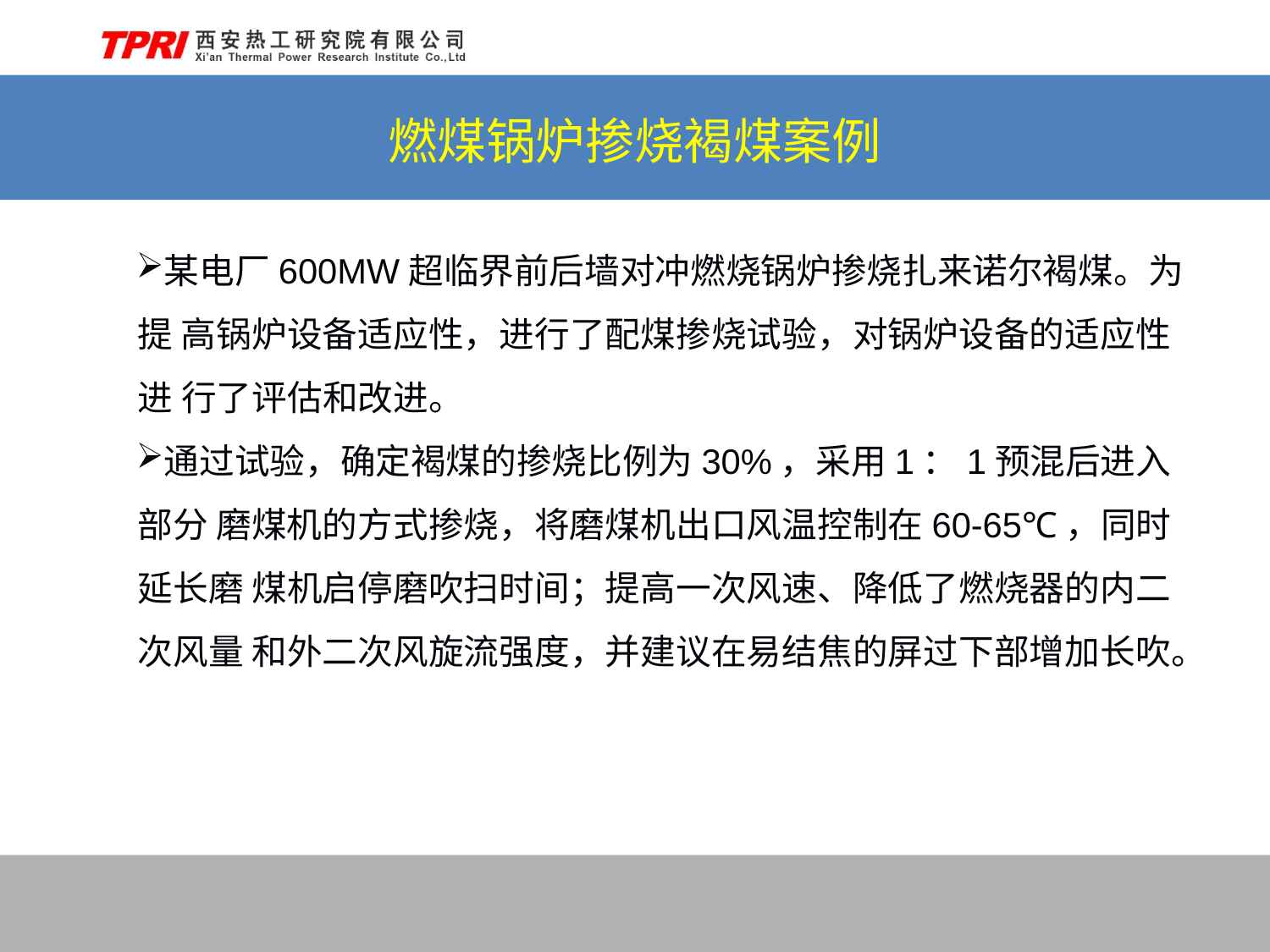

# 燃煤锅炉掺烧褐煤案例
某电厂600MW超临界前后墙对冲燃烧锅炉掺烧扎来诺尔褐煤。为提 高锅炉设备适应性，进行了配煤掺烧试验，对锅炉设备的适应性进 行了评估和改进。
通过试验，确定褐煤的掺烧比例为30%，采用1：1预混后进入部分 磨煤机的方式掺烧，将磨煤机出口风温控制在60-65℃，同时延长磨 煤机启停磨吹扫时间；提高一次风速、降低了燃烧器的内二次风量 和外二次风旋流强度，并建议在易结焦的屏过下部增加长吹。